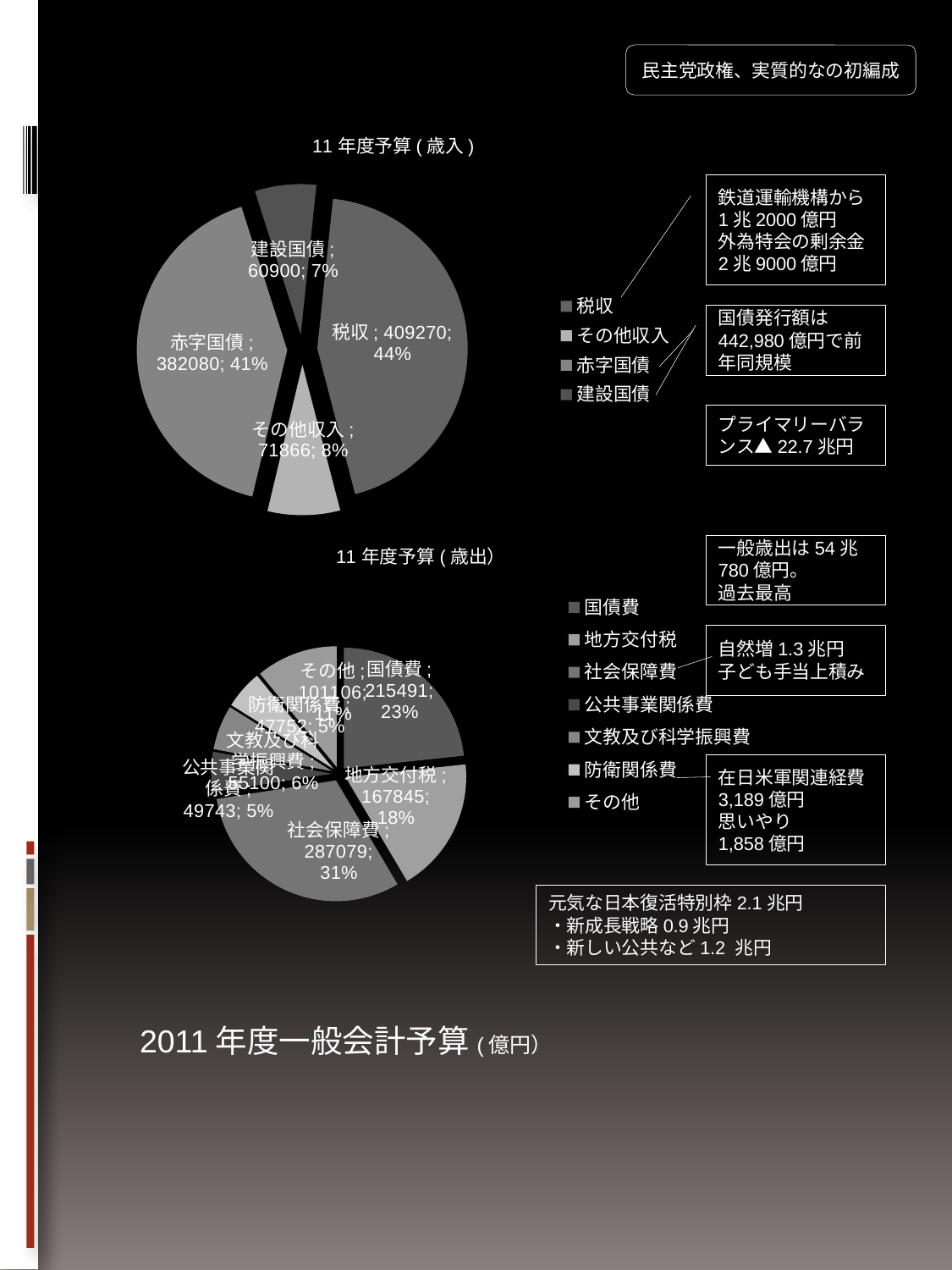

民主党政権、実質的なの初編成
#

### Chart: 11年度予算(歳入)

| Category | 11年度予算(歳入) |
|---|---|
| 税収 | 409270.0 |
| その他収入 | 71866.0 |
| 赤字国債 | 382080.0 |
| 建設国債 | 60900.0 |
鉄道運輸機構から1兆2000億円
外為特会の剰余金2兆9000億円
国債発行額は442,980億円で前年同規模

プライマリーバランス▲22.7兆円

### Chart: 11年度予算(歳出）

| Category | 11年度予算(歳出） |
|---|---|
| 国債費 | 215491.0 |
| 地方交付税 | 167845.0 |
| 社会保障費 | 287079.0 |
| 公共事業関係費 | 49743.0 |
| 文教及び科学振興費 | 55100.0 |
| 防衛関係費 | 47752.0 |
| その他 | 101106.0 |
一般歳出は54兆780億円。
過去最高
自然増1.3兆円
子ども手当上積み
在日米軍関連経費3,189億円
思いやり
1,858億円
元気な日本復活特別枠2.1兆円
・新成長戦略0.9兆円
・新しい公共など1.2 兆円
2011年度一般会計予算(億円）